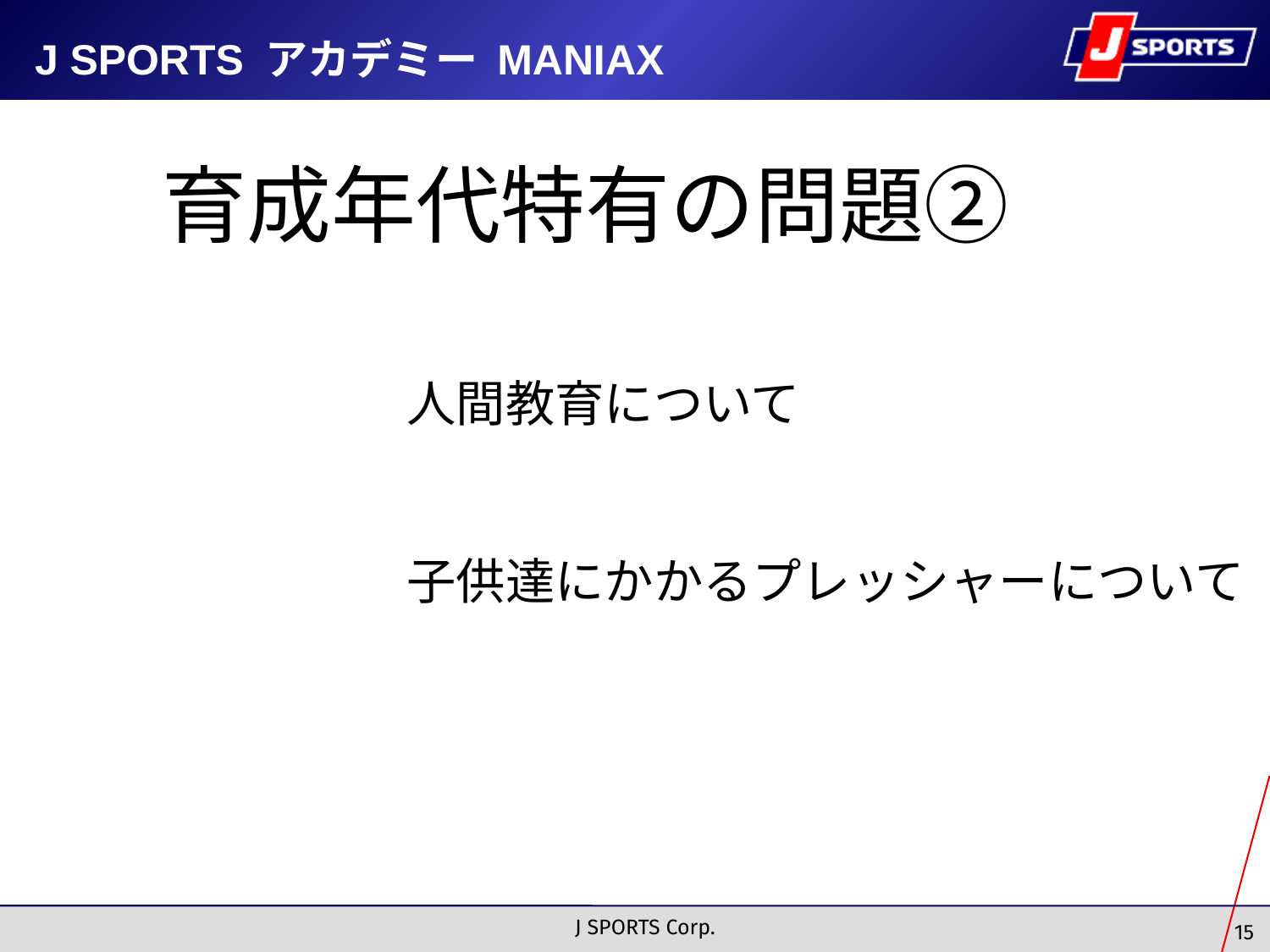

J SPORTS アカデミー MANIAX
育成年代特有の問題②

　　　　　　　　人間教育について

　　　　　　　　子供達にかかるプレッシャーについて
J SPORTS Corp.
15